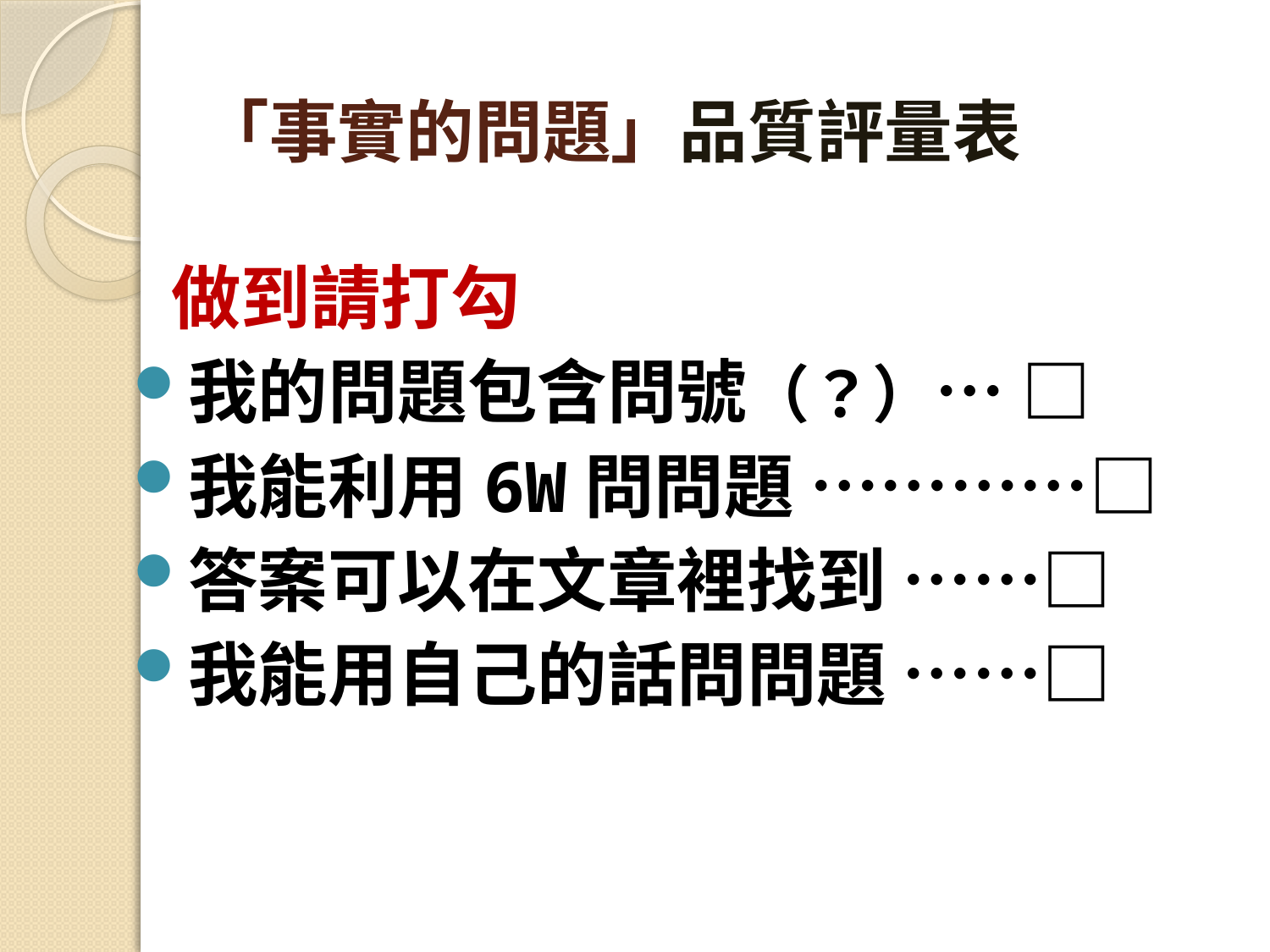

# 「事實的問題」品質評量表
  做到請打勾
我的問題包含問號（？）… □
我能利用6W問問題 …………□
答案可以在文章裡找到 ……□
我能用自己的話問問題 ……□